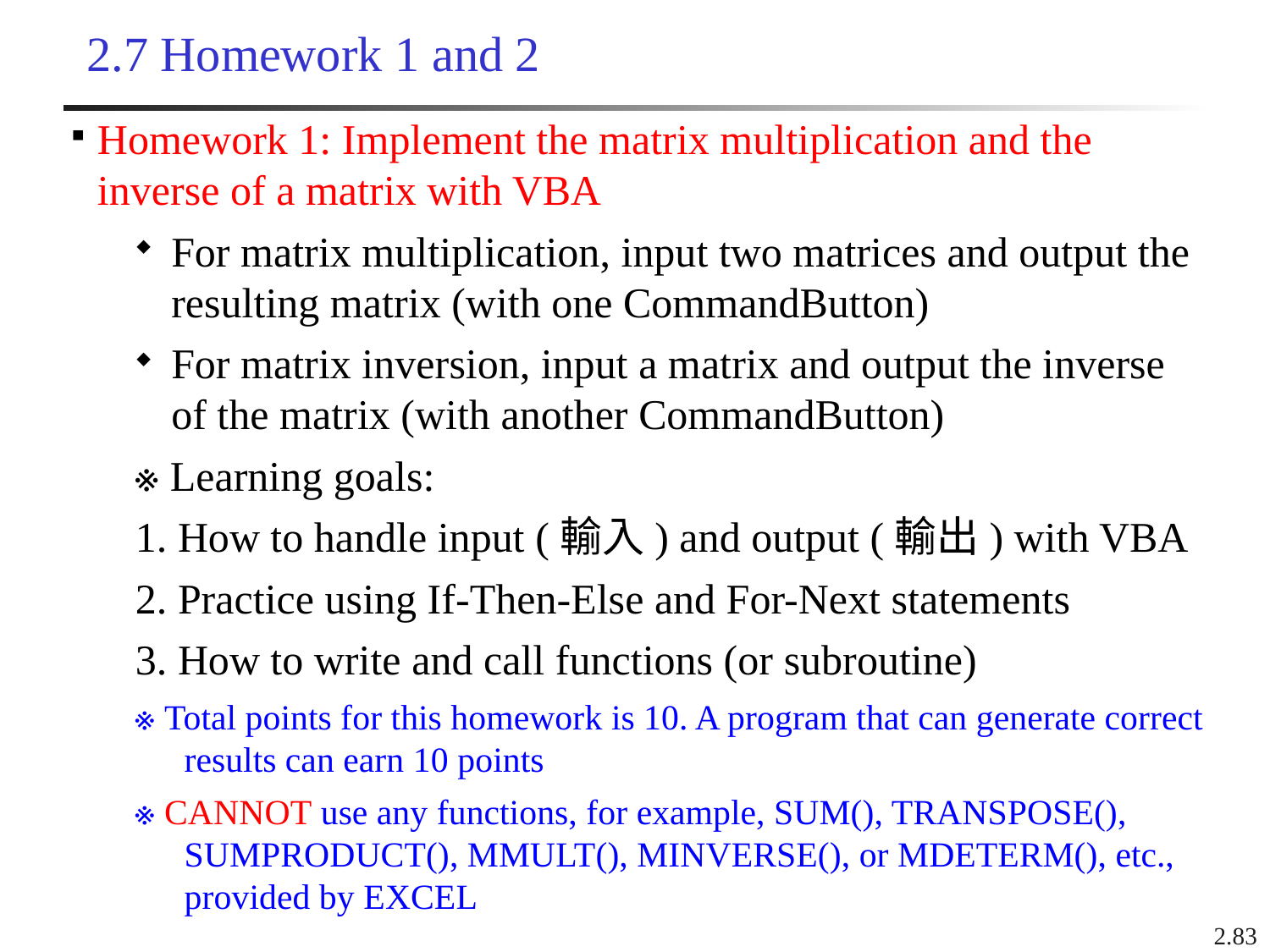

2.7 Homework 1 and 2
Homework 1: Implement the matrix multiplication and the inverse of a matrix with VBA
For matrix multiplication, input two matrices and output the resulting matrix (with one CommandButton)
For matrix inversion, input a matrix and output the inverse of the matrix (with another CommandButton)
※ Learning goals:
1. How to handle input (輸入) and output (輸出) with VBA
2. Practice using If-Then-Else and For-Next statements
3. How to write and call functions (or subroutine)
※ Total points for this homework is 10. A program that can generate correct results can earn 10 points
※ CANNOT use any functions, for example, SUM(), TRANSPOSE(), SUMPRODUCT(), MMULT(), MINVERSE(), or MDETERM(), etc., provided by EXCEL
2.83